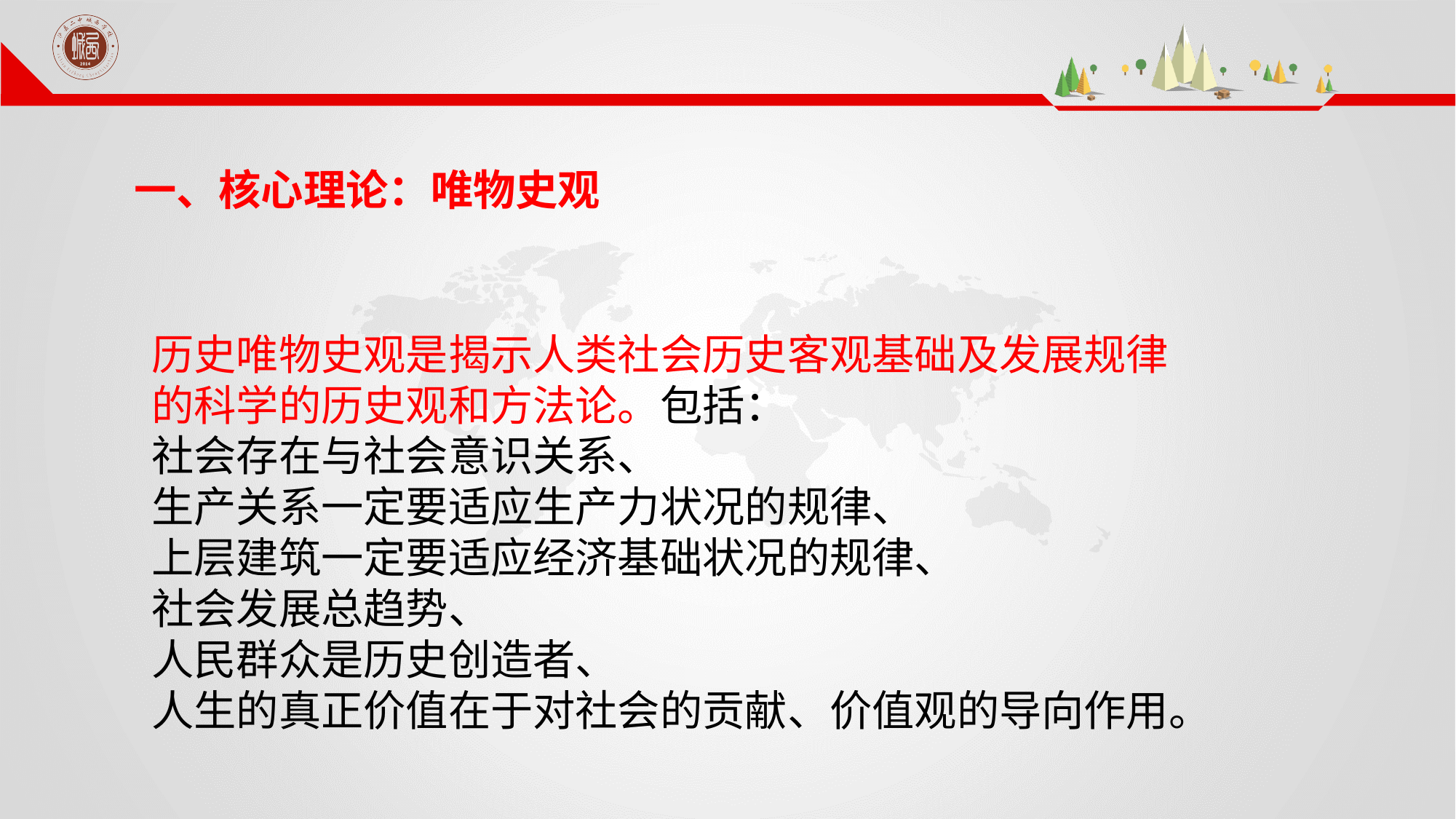

一、核心理论：唯物史观
历史唯物史观是揭示人类社会历史客观基础及发展规律的科学的历史观和方法论。包括：
社会存在与社会意识关系、
生产关系一定要适应生产力状况的规律、
上层建筑一定要适应经济基础状况的规律、
社会发展总趋势、
人民群众是历史创造者、
人生的真正价值在于对社会的贡献、价值观的导向作用。